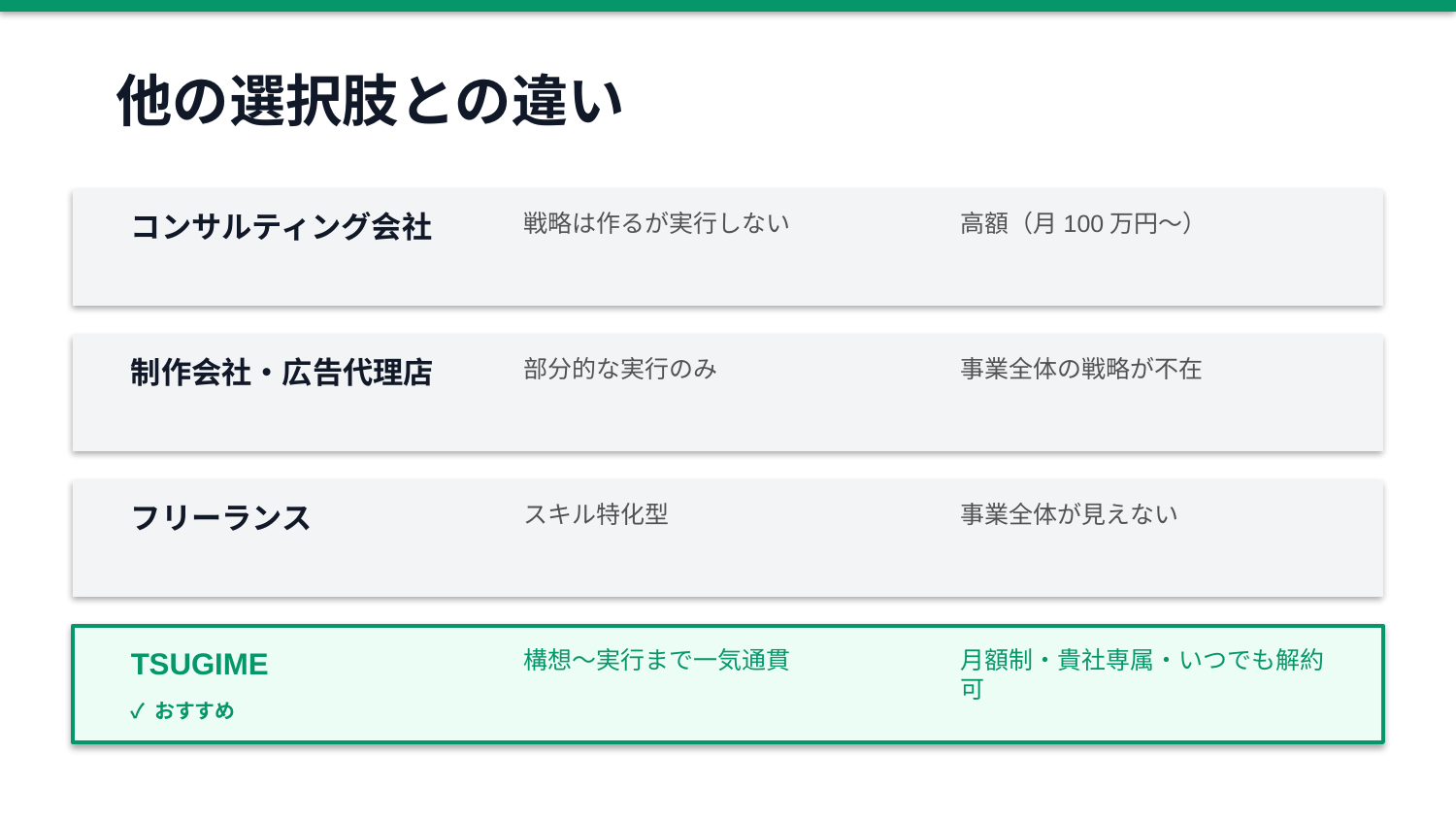

他の選択肢との違い

コンサルティング会社
戦略は作るが実行しない
高額（月100万円〜）

制作会社・広告代理店
部分的な実行のみ
事業全体の戦略が不在

フリーランス
スキル特化型
事業全体が見えない

TSUGIME
構想〜実行まで一気通貫
月額制・貴社専属・いつでも解約可
✓ おすすめ